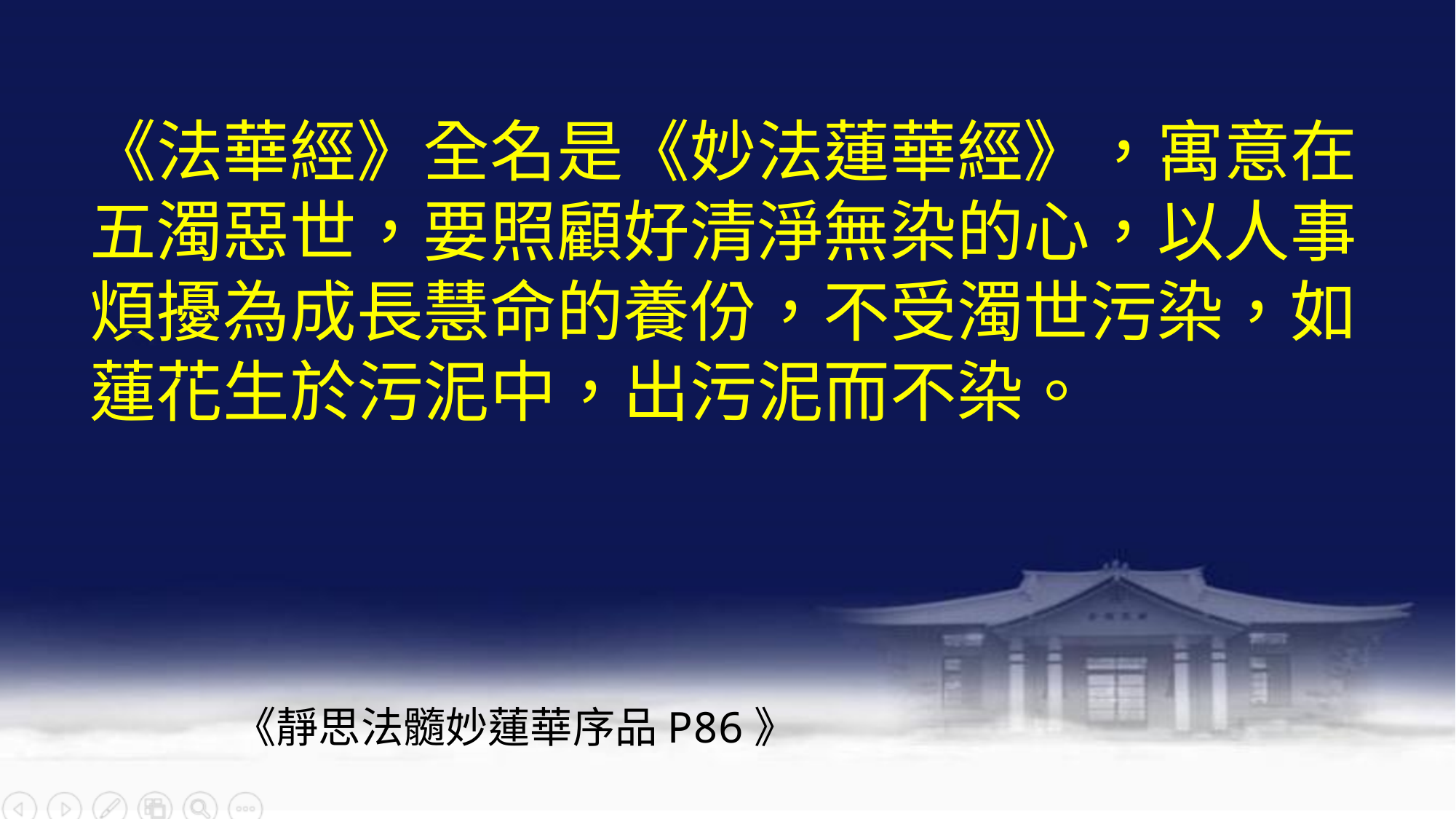

《法華經》全名是《妙法蓮華經》，寓意在五濁惡世，要照顧好清淨無染的心，以人事煩擾為成長慧命的養份，不受濁世污染，如蓮花生於污泥中，出污泥而不染。
《靜思法髓妙蓮華序品P86》